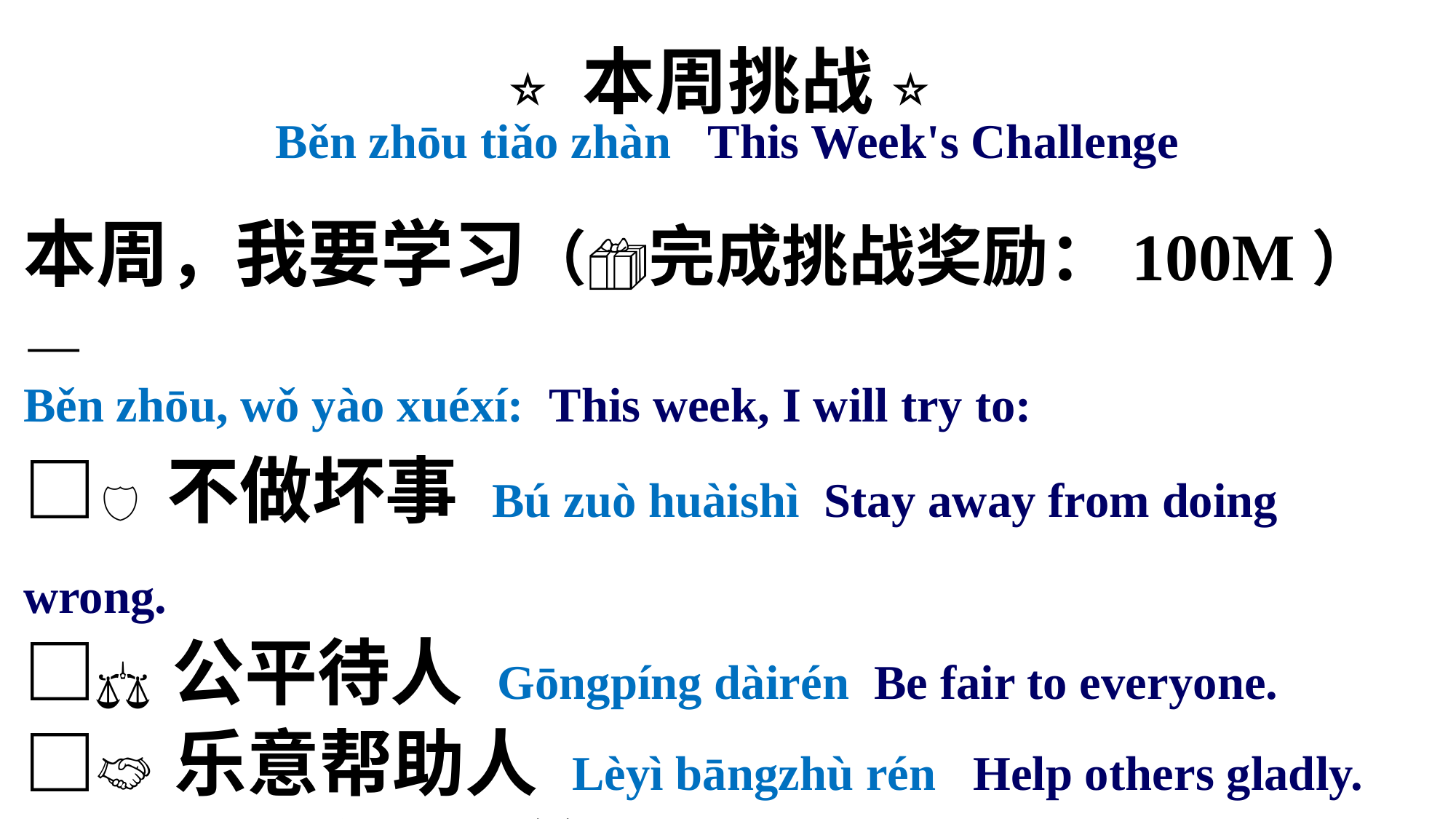

⭐ 本周挑战 ⭐
Běn zhōu tiǎo zhàn   This Week's Challenge
本周，我要学习（🎁完成挑战奖励：100M）—
Běn zhōu, wǒ yào xuéxí:  This week, I will try to:
□🛡️ 不做坏事 Bú zuò huàishì  Stay away from doing wrong.
□⚖️ 公平待人 Gōngpíng dàirén  Be fair to everyone.
□🤝 乐意帮助人  Lèyì bāngzhù rén   Help others gladly.
□✅ 做一个说话算话的人
             Zuò yí gè shuōhuà suànhuà de rén  Keep my promises.